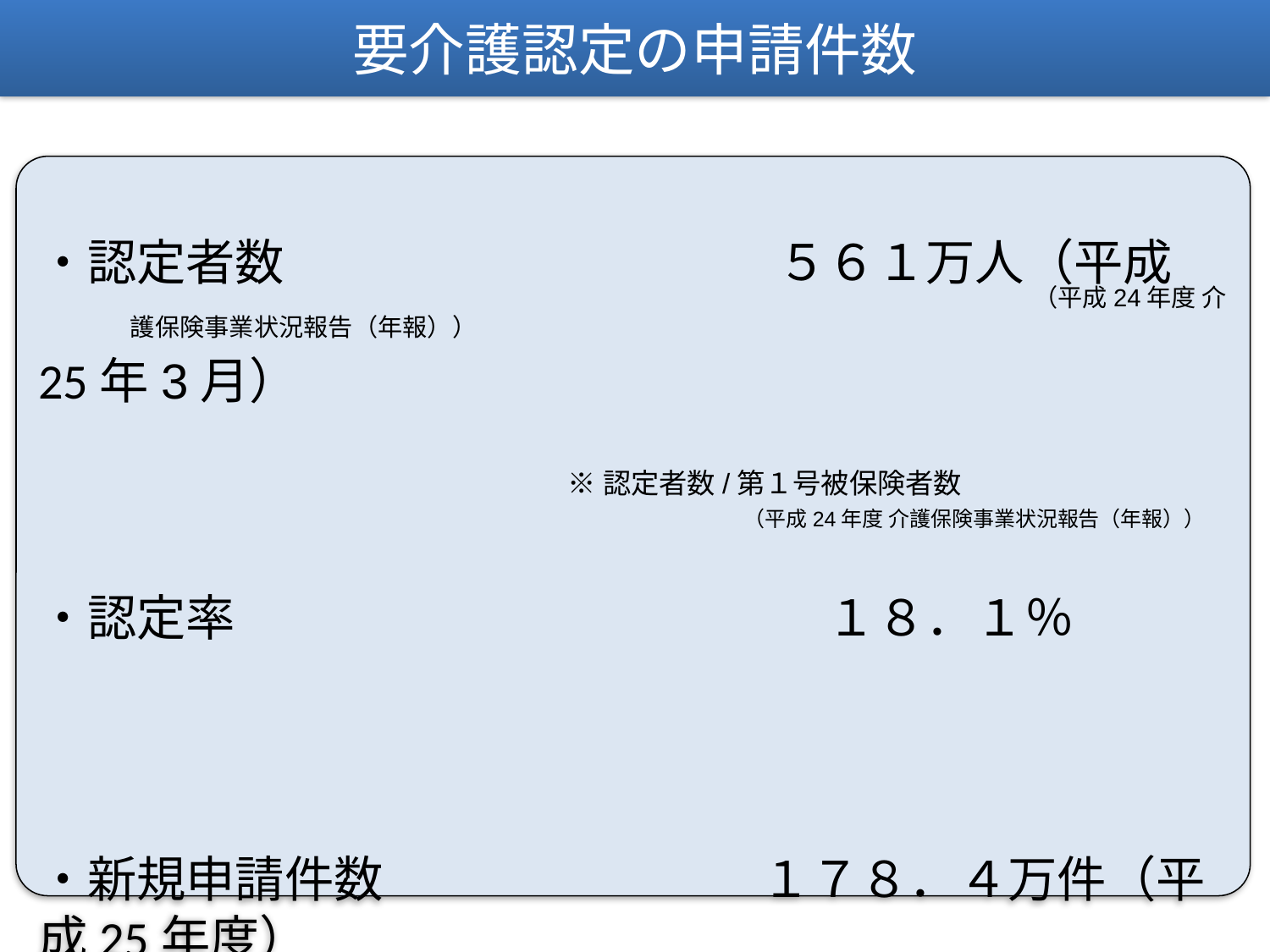

要介護認定の申請件数
・認定者数　　　　　　　　　　５６１万人（平成25年3月）

・認定率　　　　　　　　　　　　１８．１％

・新規申請件数　　　　   　　　１７８．４万件（平成25年度）
・更新申請件数　　 　  　　　　３２６．８万件（平成25年度）
・区分変更申請件数　        　　 ３８．７万件（平成25年度）
　　　　　　　　　　　　　※認定支援ネットワークへの報告より（平成2７年3月1６日時点）
　　　　　　　　　　　　　　　　　　　　　　　（ただし、全ての市町村等が送信しているわけではない）
 　　　　　　　　　　　　　　　　　　　　　　　　　　　　　　　　　　　　（平成24年度 介護保険事業状況報告（年報））
 ※認定者数/第１号被保険者数
 　　　　　　　　　（平成24年度 介護保険事業状況報告（年報））